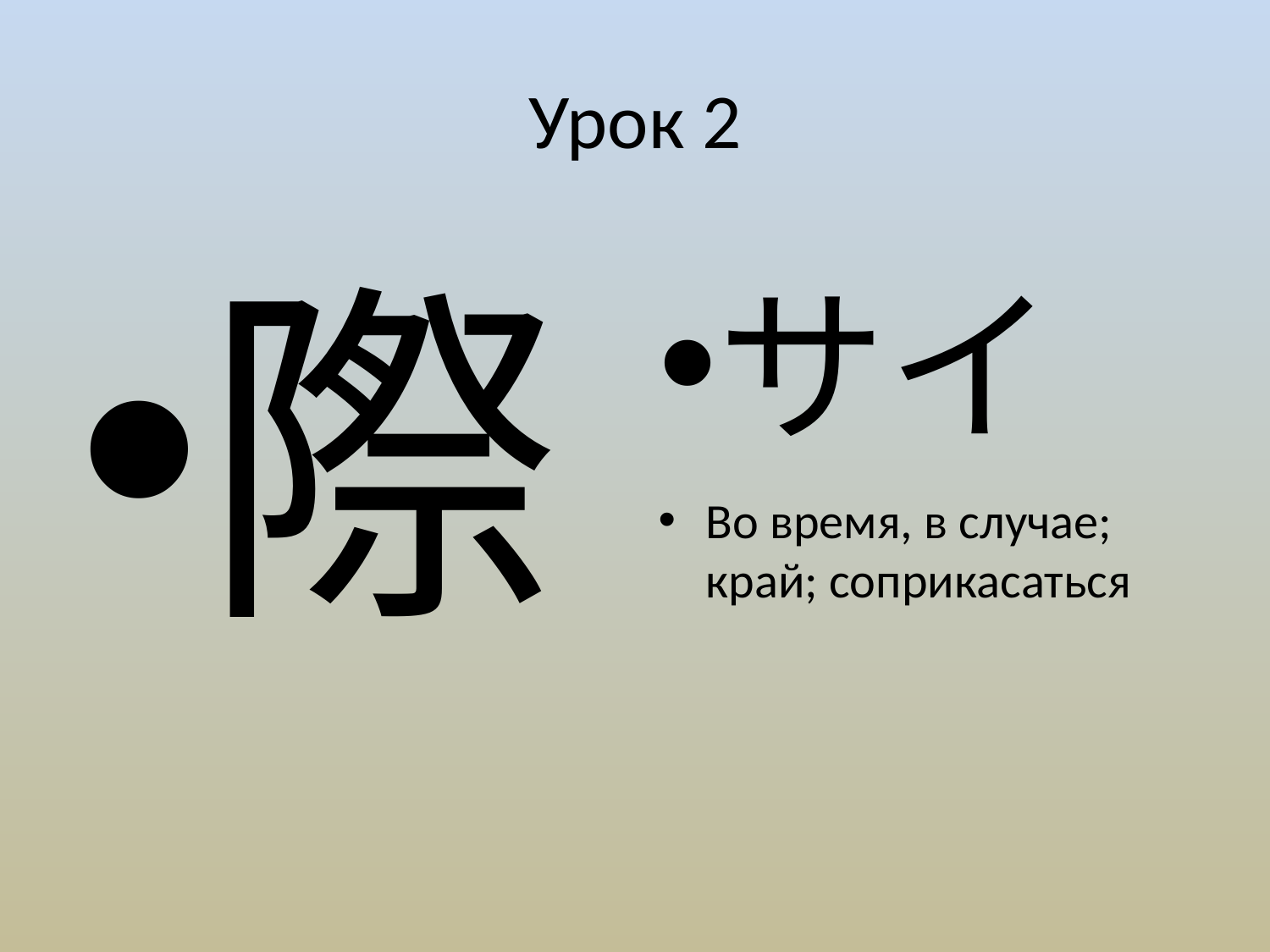

# Урок 2
際
サイ
Во время, в случае; край; соприкасаться